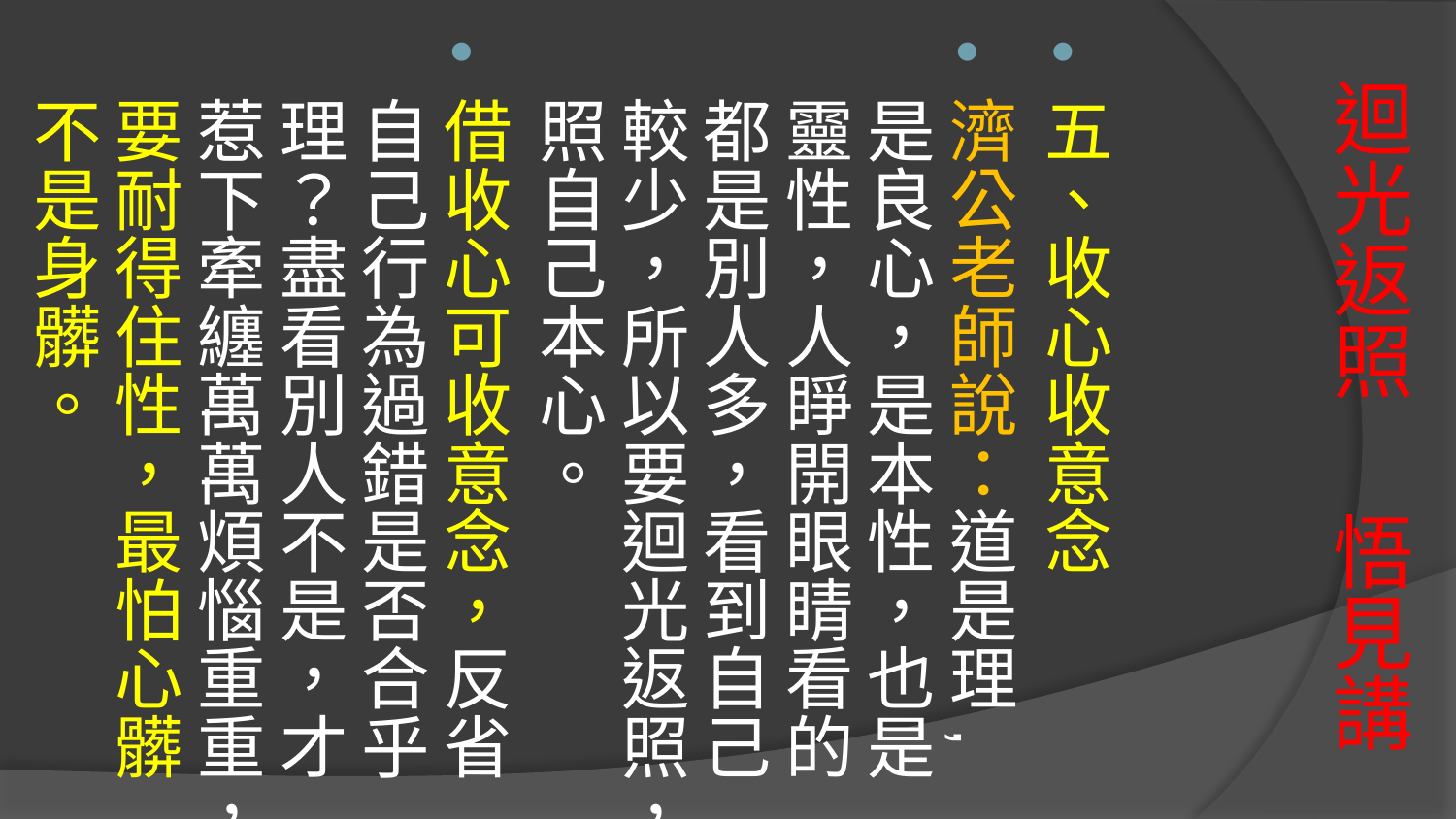

五、收心收意念
濟公老師說：道是理,是良心，是本性，也是靈性，人睜開眼睛看的都是別人多，看到自己較少，所以要迴光返照，照自己本心。
借收心可收意念，反省自己行為過錯是否合乎理？盡看別人不是，才惹下牽纏萬萬煩惱重重，要耐得住性，最怕心髒不是身髒。
# 迴光返照      悟見講